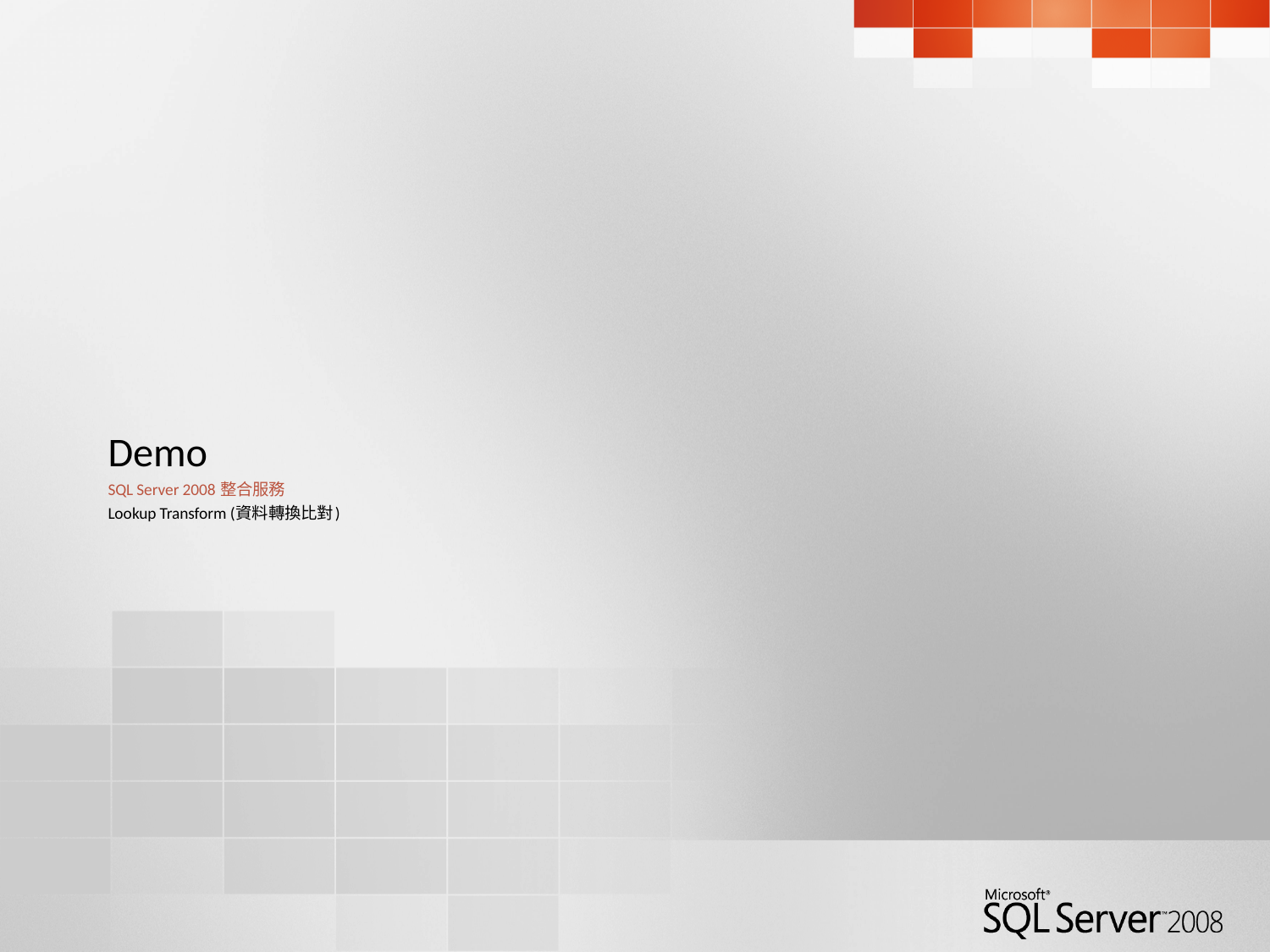

# Demo SQL Server 2008 整合服務 Lookup Transform (資料轉換比對)